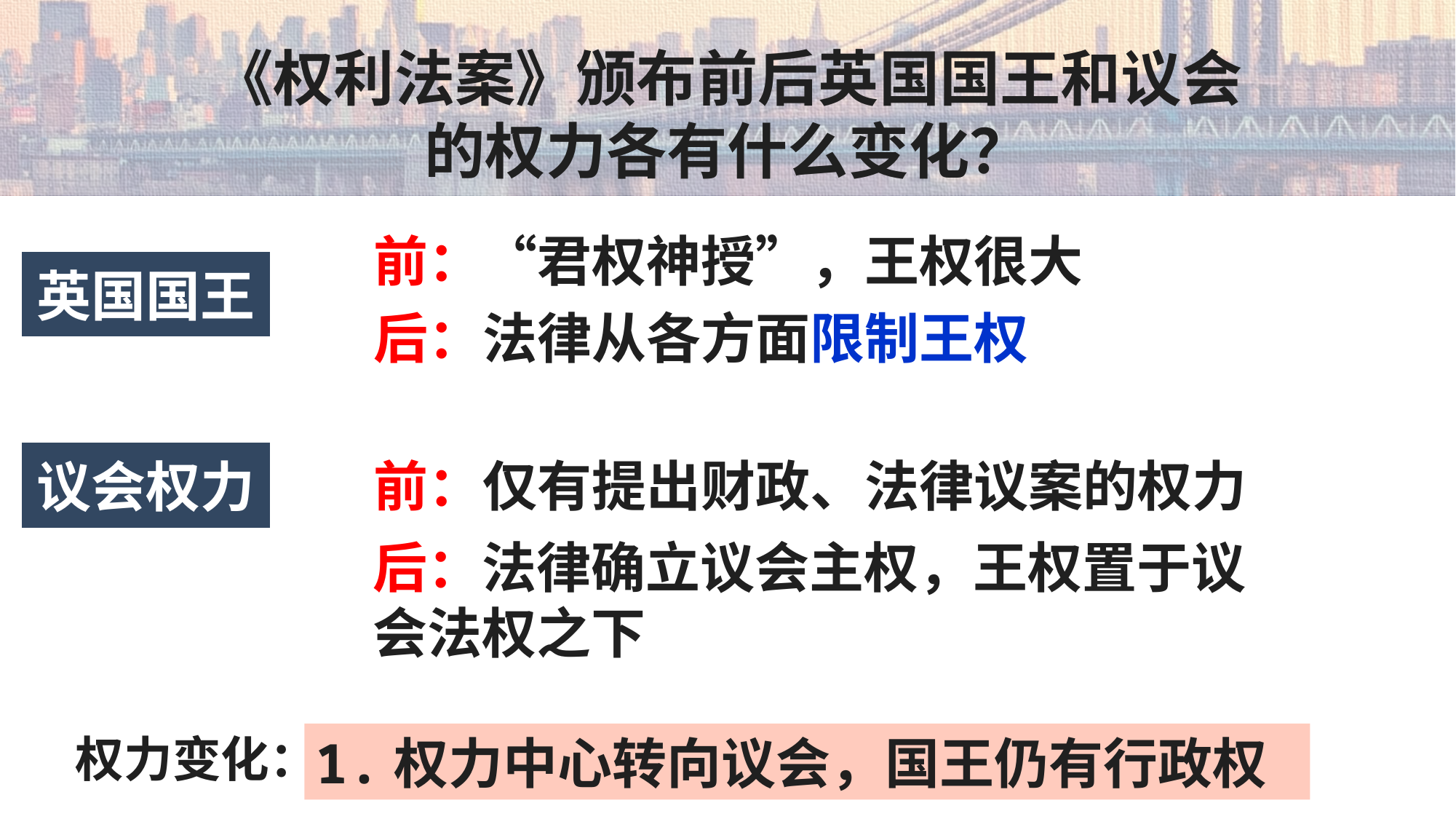

《权利法案》颁布前后英国国王和议会
的权力各有什么变化？
前：“君权神授”，王权很大
英国国王
后：法律从各方面限制王权
议会权力
前：仅有提出财政、法律议案的权力
后：法律确立议会主权，王权置于议会法权之下
权力变化：
1.权力中心转向议会，国王仍有行政权
18